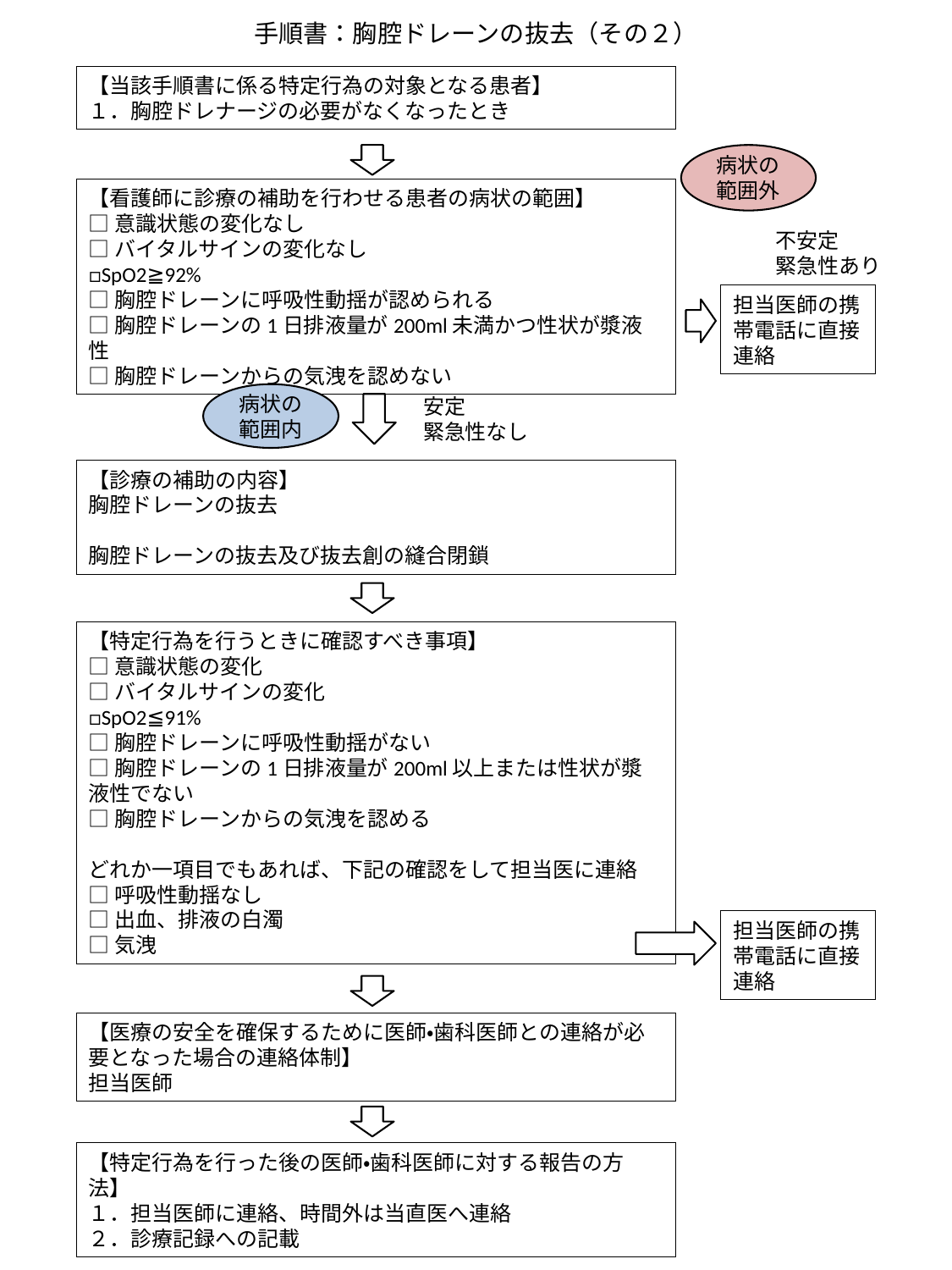

手順書：胸腔ドレーンの抜去（その２）
【当該手順書に係る特定行為の対象となる患者】
１．胸腔ドレナージの必要がなくなったとき

病状の
範囲外
【看護師に診療の補助を行わせる患者の病状の範囲】
□意識状態の変化なし
□バイタルサインの変化なし
□SpO2≧92%
□胸腔ドレーンに呼吸性動揺が認められる
□胸腔ドレーンの1日排液量が200ml未満かつ性状が漿液性
□胸腔ドレーンからの気洩を認めない
不安定
緊急性あり
担当医師の携帯電話に直接連絡

病状の
範囲内
安定
緊急性なし

【診療の補助の内容】
胸腔ドレーンの抜去

胸腔ドレーンの抜去及び抜去創の縫合閉鎖

【特定行為を行うときに確認すべき事項】
□意識状態の変化
□バイタルサインの変化
□SpO2≦91%
□胸腔ドレーンに呼吸性動揺がない
□胸腔ドレーンの1日排液量が200ml以上または性状が漿液性でない
□胸腔ドレーンからの気洩を認める

どれか一項目でもあれば、下記の確認をして担当医に連絡
□呼吸性動揺なし
□出血、排液の白濁
□気洩
担当医師の携帯電話に直接連絡

【医療の安全を確保するために医師・歯科医師との連絡が必要となった場合の連絡体制】
担当医師

【特定行為を行った後の医師・歯科医師に対する報告の方法】
１．担当医師に連絡、時間外は当直医へ連絡
２．診療記録への記載